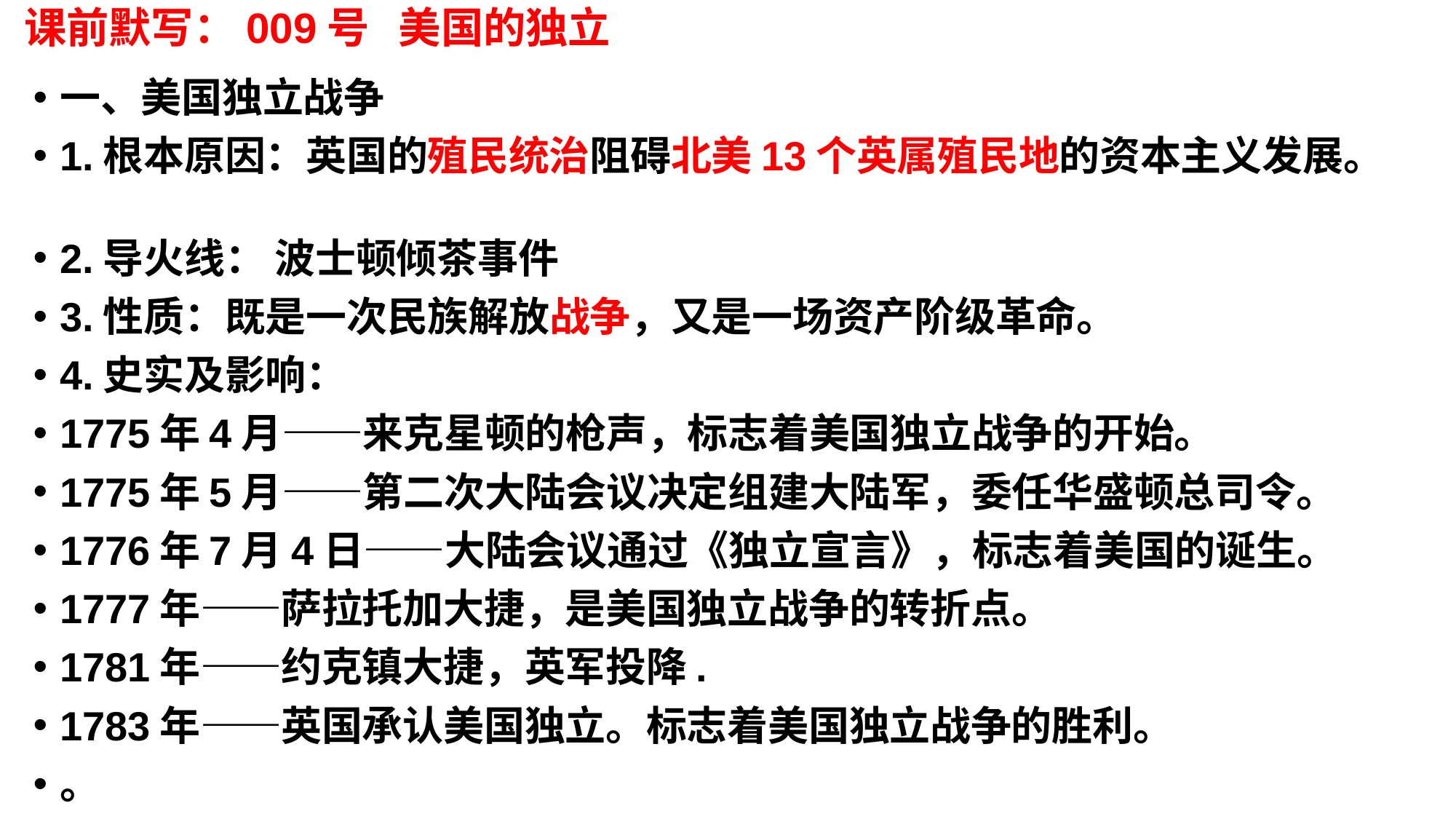

# 课前默写：009号   美国的独立
一、美国独立战争
1.根本原因：英国的殖民统治阻碍北美13个英属殖民地的资本主义发展。
2.导火线： 波士顿倾茶事件
3.性质：既是一次民族解放战争，又是一场资产阶级革命。
4.史实及影响：
1775年4月——来克星顿的枪声，标志着美国独立战争的开始。
1775年5月——第二次大陆会议决定组建大陆军，委任华盛顿总司令。
1776年7月4日——大陆会议通过《独立宣言》，标志着美国的诞生。
1777年——萨拉托加大捷，是美国独立战争的转折点。
1781年——约克镇大捷，英军投降.
1783年——英国承认美国独立。标志着美国独立战争的胜利。
。